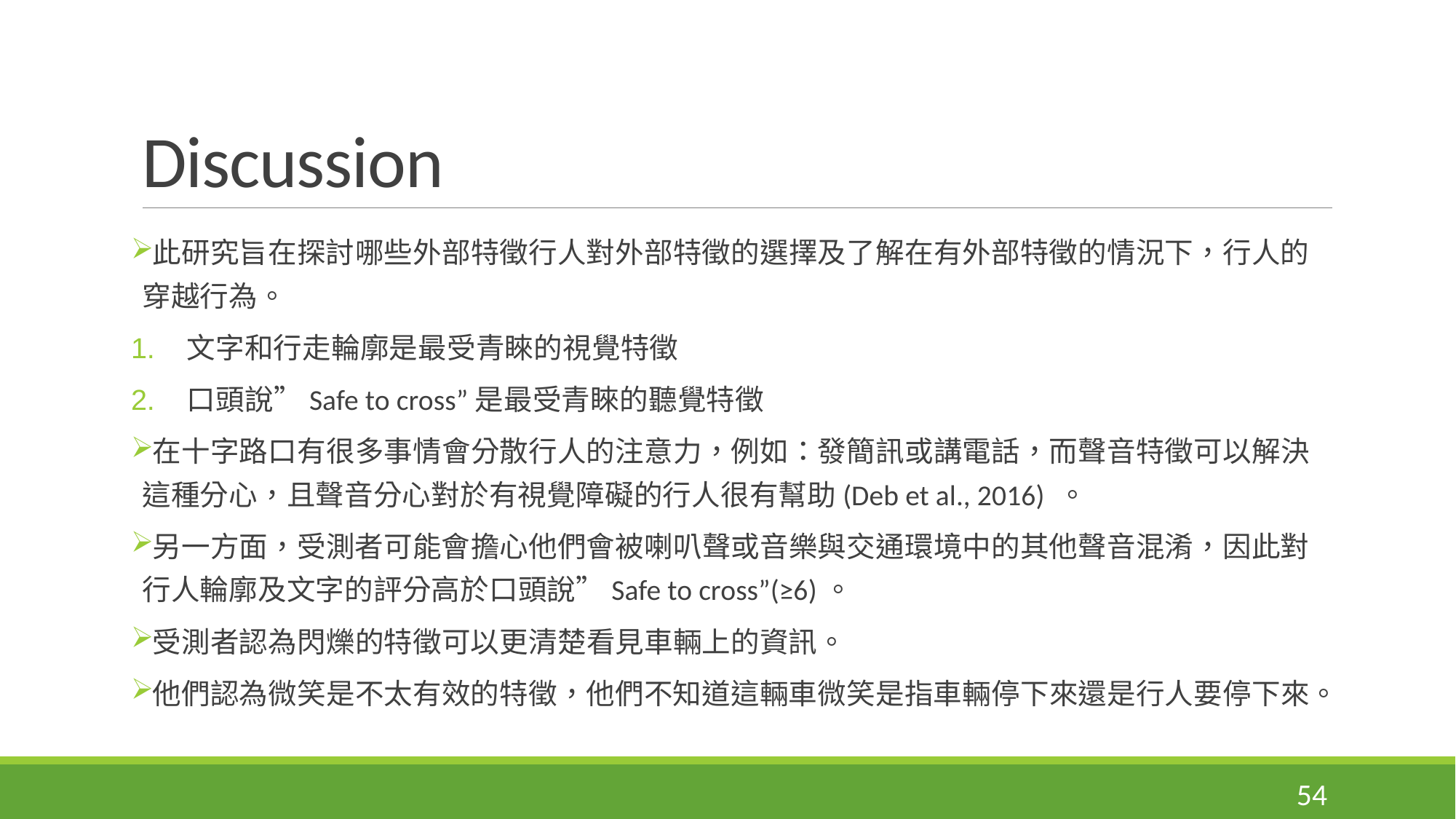

# Discussion
此研究旨在探討哪些外部特徵行人對外部特徵的選擇及了解在有外部特徵的情況下，行人的穿越行為。
文字和行走輪廓是最受青睞的視覺特徵
口頭說”Safe to cross”是最受青睞的聽覺特徵
在十字路口有很多事情會分散行人的注意力，例如：發簡訊或講電話，而聲音特徵可以解決這種分心，且聲音分心對於有視覺障礙的行人很有幫助(Deb et al., 2016) 。
另一方面，受測者可能會擔心他們會被喇叭聲或音樂與交通環境中的其他聲音混淆，因此對行人輪廓及文字的評分高於口頭說”Safe to cross”(≥6)。
受測者認為閃爍的特徵可以更清楚看見車輛上的資訊。
他們認為微笑是不太有效的特徵，他們不知道這輛車微笑是指車輛停下來還是行人要停下來。
54